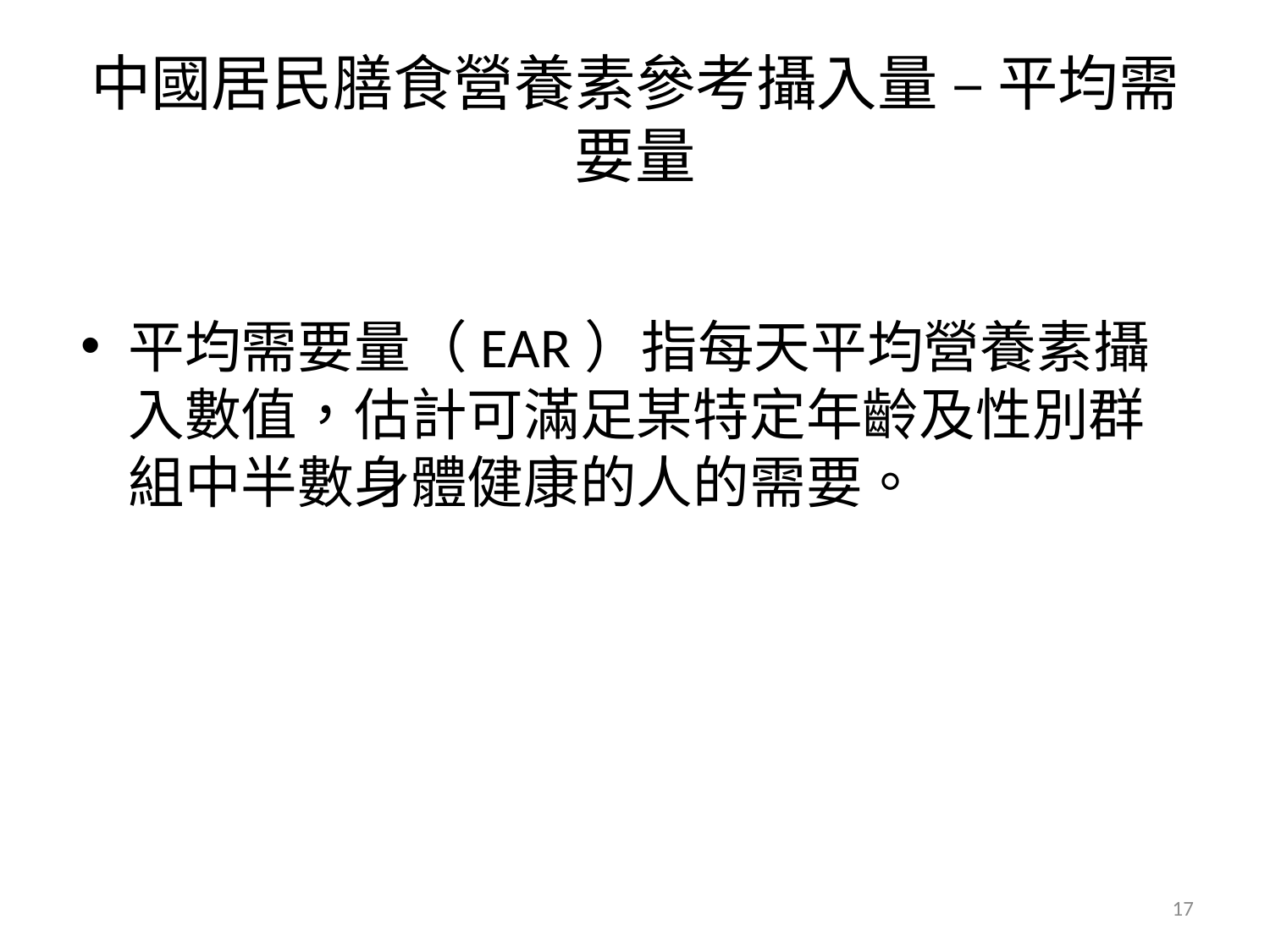

# 中國居民膳食營養素參考攝入量 – 平均需要量
平均需要量（EAR）指每天平均營養素攝入數值，估計可滿足某特定年齡及性別群組中半數身體健康的人的需要。
17